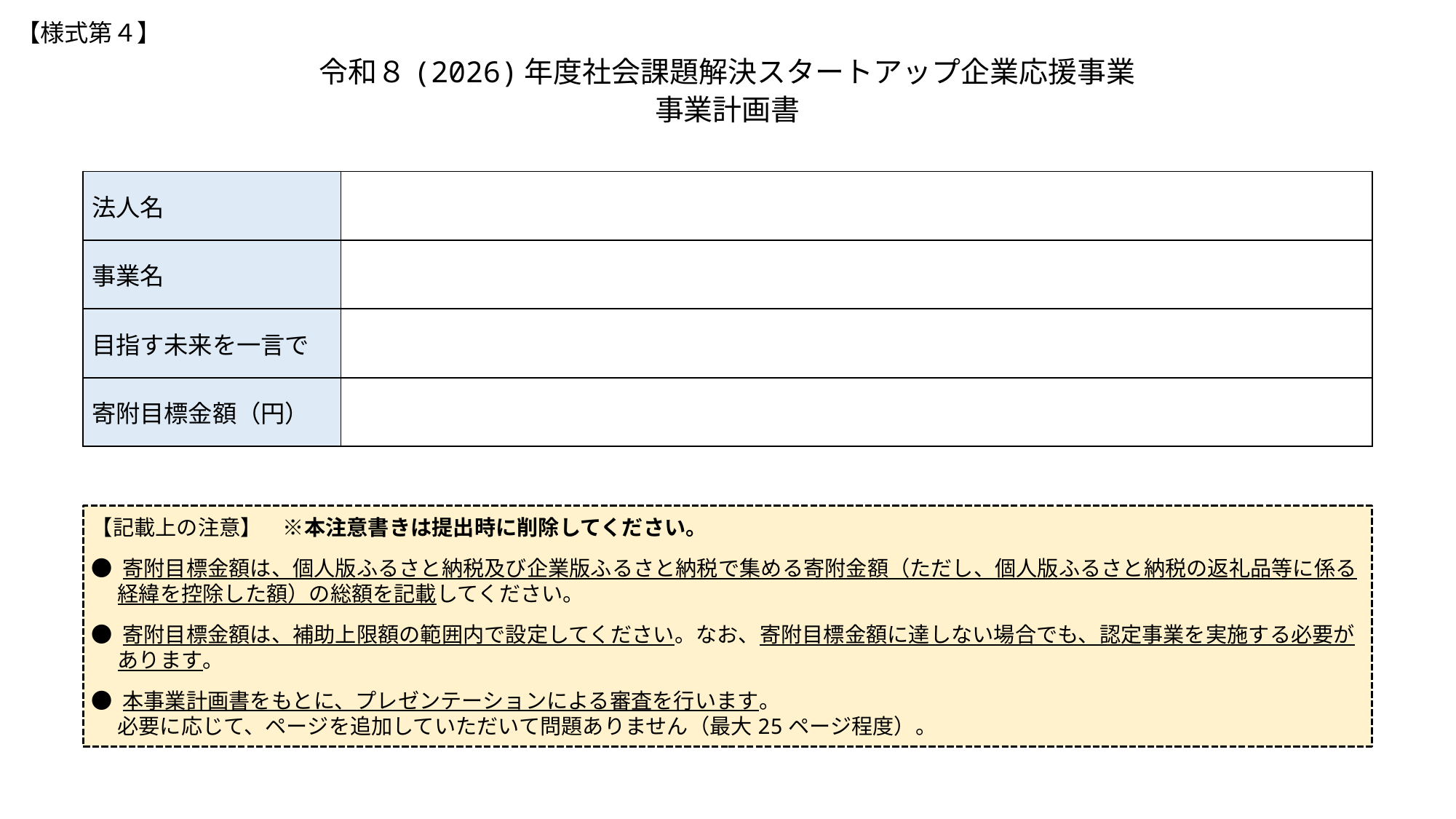

【様式第４】
# 令和８(2026)年度社会課題解決スタートアップ企業応援事業 事業計画書
| 法人名 |  |
| --- | --- |
| 事業名 |  |
| 目指す未来を一言で |  |
| 寄附目標金額（円） |  |
【記載上の注意】　※本注意書きは提出時に削除してください。
● 寄附目標金額は、個人版ふるさと納税及び企業版ふるさと納税で集める寄附金額（ただし、個人版ふるさと納税の返礼品等に係る
　 経緯を控除した額）の総額を記載してください。
● 寄附目標金額は、補助上限額の範囲内で設定してください。なお、寄附目標金額に達しない場合でも、認定事業を実施する必要が
　 あります。
● 本事業計画書をもとに、プレゼンテーションによる審査を行います。
　 必要に応じて、ページを追加していただいて問題ありません（最大25ページ程度）。